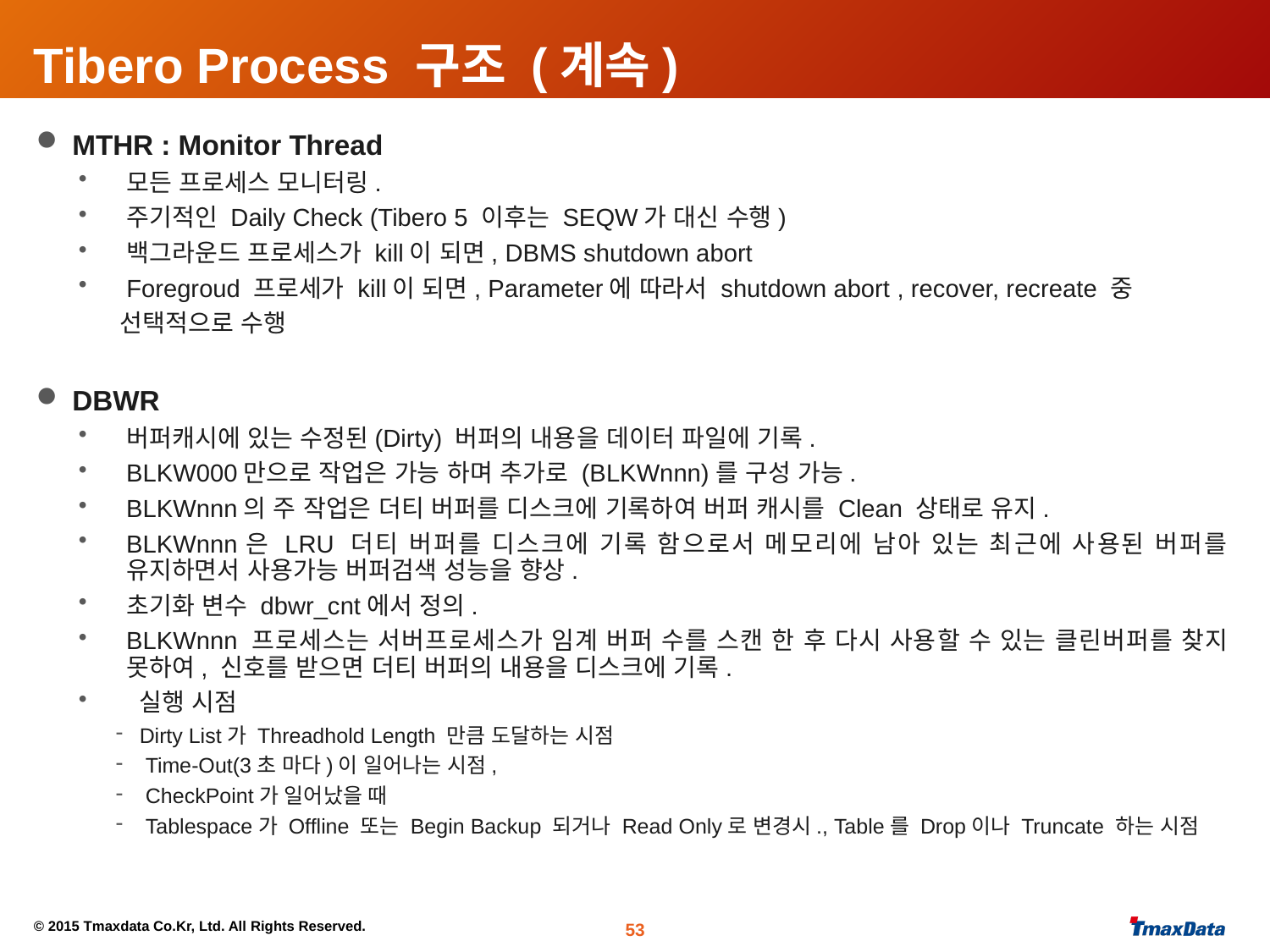

# Tibero Process 구조 (계속)
 MTHR : Monitor Thread
모든 프로세스 모니터링.
주기적인 Daily Check (Tibero 5 이후는 SEQW가 대신 수행)
백그라운드 프로세스가 kill이 되면, DBMS shutdown abort
Foregroud 프로세가 kill이 되면, Parameter에 따라서 shutdown abort , recover, recreate 중
     선택적으로 수행

 DBWR
버퍼캐시에 있는 수정된(Dirty) 버퍼의 내용을 데이터 파일에 기록.
BLKW000만으로 작업은 가능 하며 추가로 (BLKWnnn)를 구성 가능.
BLKWnnn의 주 작업은 더티 버퍼를 디스크에 기록하여 버퍼 캐시를 Clean 상태로 유지.
BLKWnnn은 LRU 더티 버퍼를 디스크에 기록 함으로서 메모리에 남아 있는 최근에 사용된 버퍼를 유지하면서 사용가능 버퍼검색 성능을 향상.
초기화 변수 dbwr_cnt에서 정의.
BLKWnnn 프로세스는 서버프로세스가 임계 버퍼 수를 스캔 한 후 다시 사용할 수 있는 클린버퍼를 찾지 못하여, 신호를 받으면 더티 버퍼의 내용을 디스크에 기록.
 실행 시점
Dirty List가 Threadhold Length 만큼 도달하는 시점
 Time-Out(3초 마다)이 일어나는 시점,
 CheckPoint가 일어났을 때
 Tablespace가 Offline 또는 Begin Backup 되거나 Read Only로 변경시., Table를 Drop이나 Truncate 하는 시점